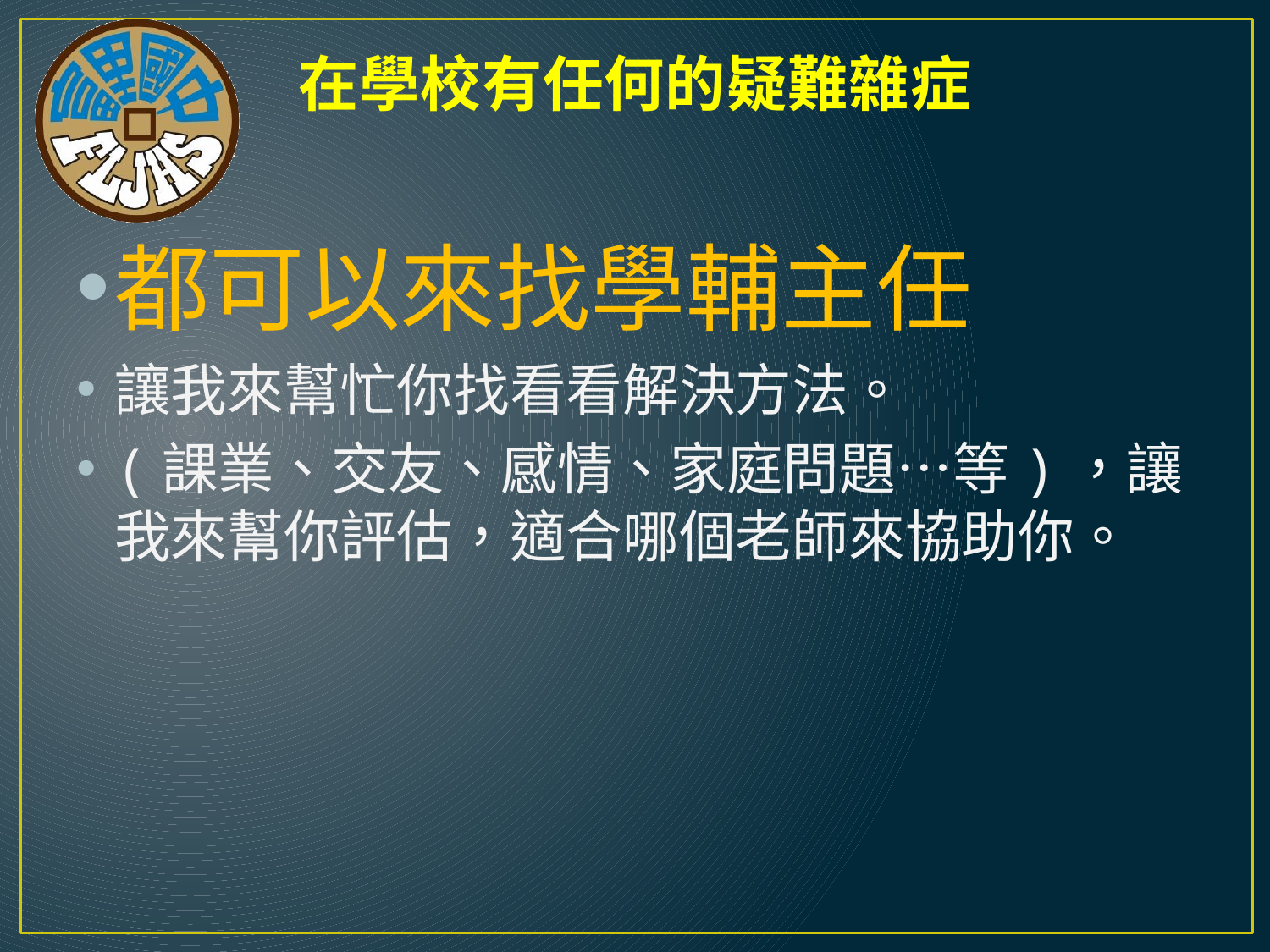

# 在學校有任何的疑難雜症
都可以來找學輔主任
讓我來幫忙你找看看解決方法。
(課業、交友、感情、家庭問題…等)，讓我來幫你評估，適合哪個老師來協助你。